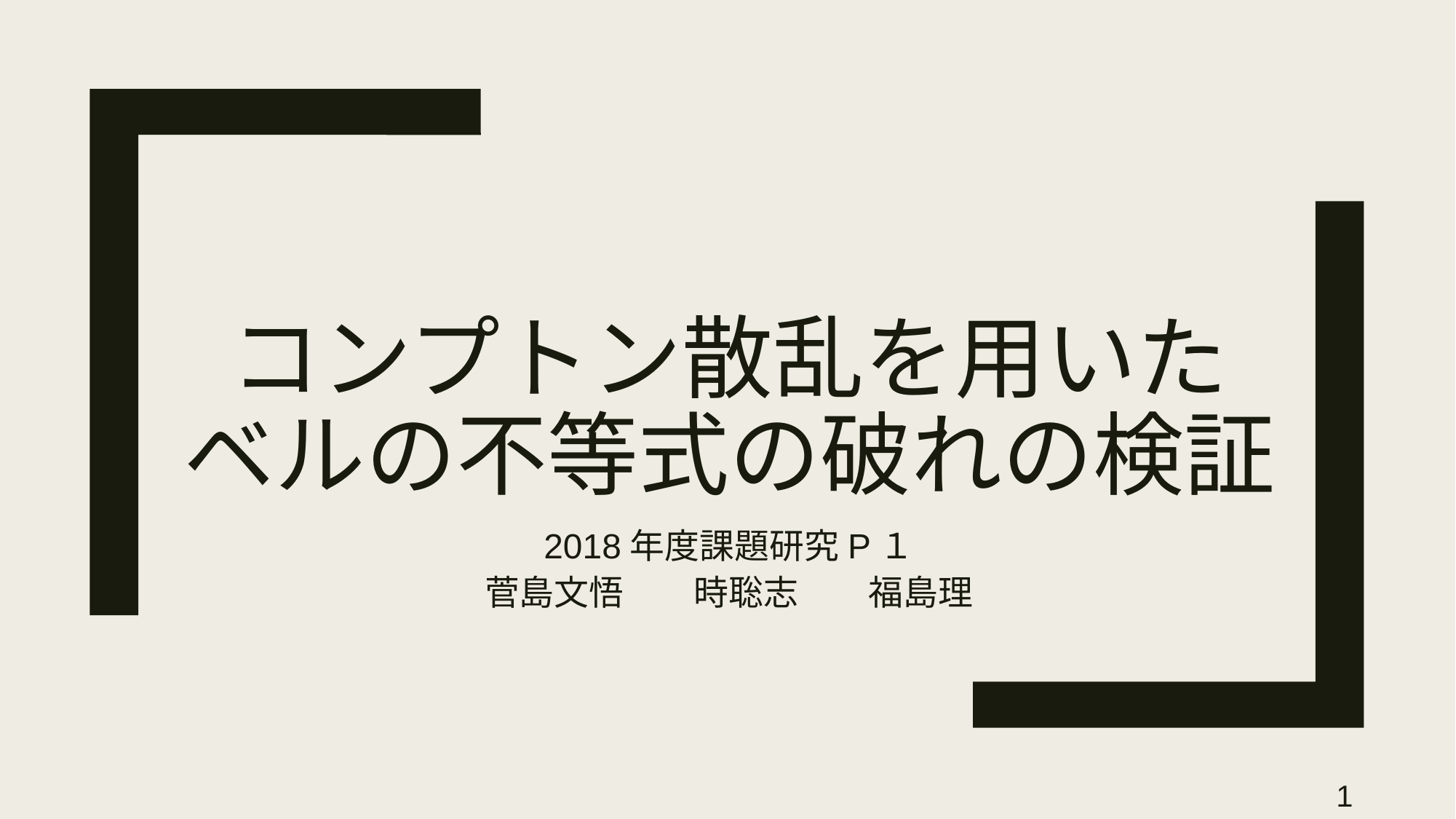

# コンプトン散乱を用いた ベルの不等式の破れの検証
2018年度課題研究P１
菅島文悟　　時聡志　　福島理
1